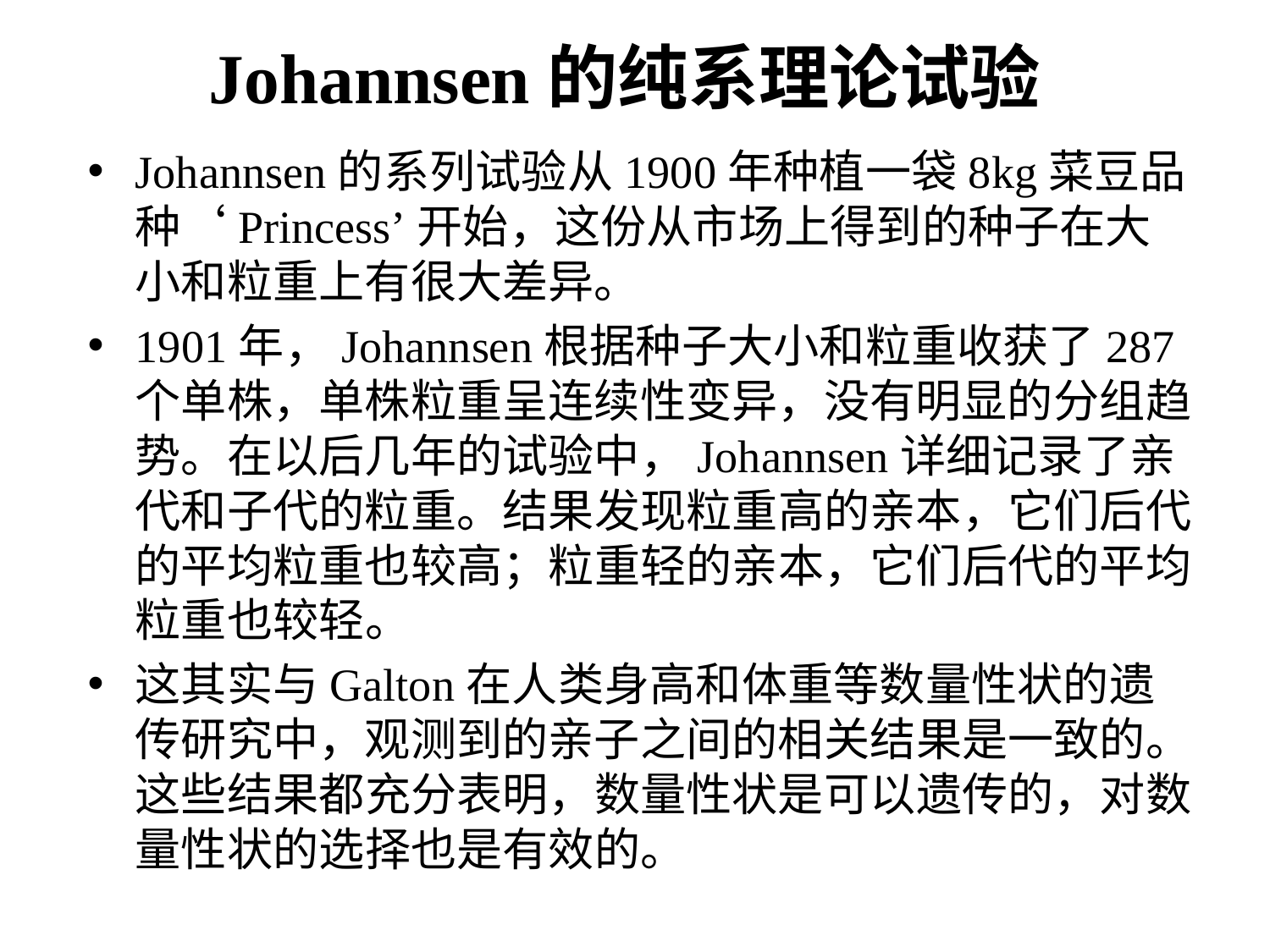

# Johannsen的纯系理论试验
Johannsen的系列试验从1900年种植一袋8kg菜豆品种‘Princess’开始，这份从市场上得到的种子在大小和粒重上有很大差异。
1901年，Johannsen根据种子大小和粒重收获了287个单株，单株粒重呈连续性变异，没有明显的分组趋势。在以后几年的试验中，Johannsen详细记录了亲代和子代的粒重。结果发现粒重高的亲本，它们后代的平均粒重也较高；粒重轻的亲本，它们后代的平均粒重也较轻。
这其实与Galton在人类身高和体重等数量性状的遗传研究中，观测到的亲子之间的相关结果是一致的。这些结果都充分表明，数量性状是可以遗传的，对数量性状的选择也是有效的。